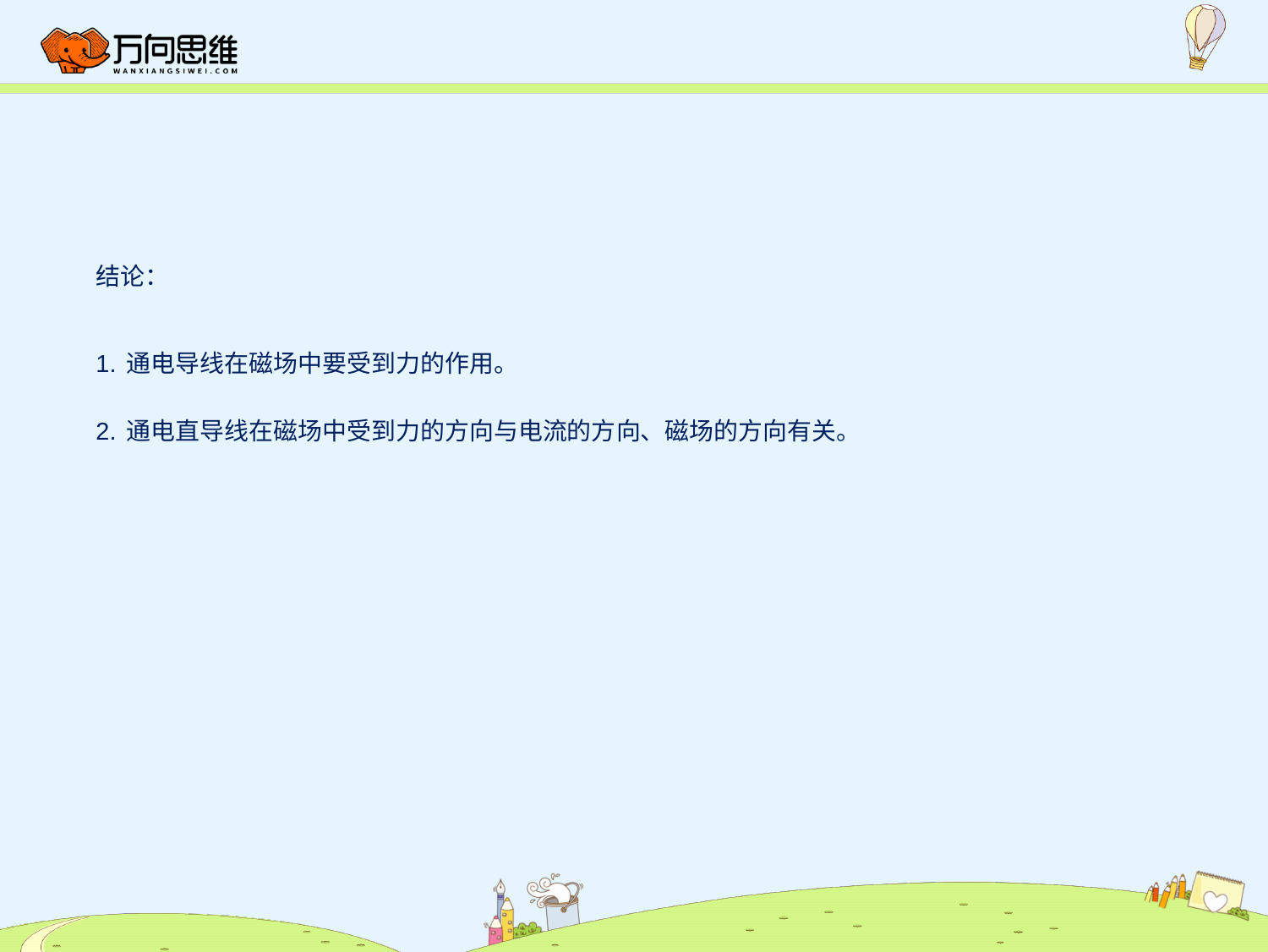

结论：
1.通电导线在磁场中要受到力的作用。
2.通电直导线在磁场中受到力的方向与电流的方向、磁场的方向有关。